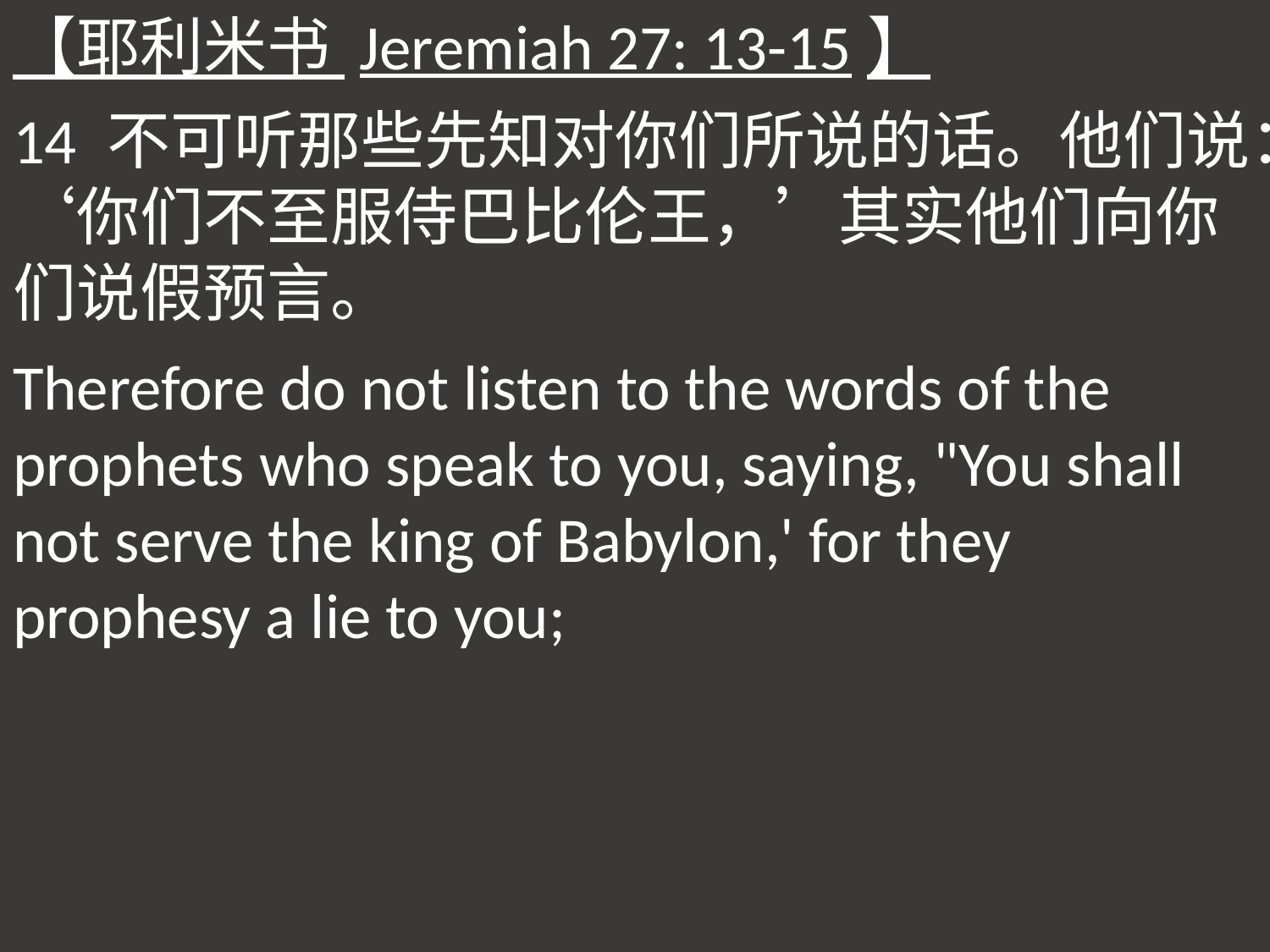

【耶利米书 Jeremiah 27: 13-15】
14 不可听那些先知对你们所说的话。他们说：‘你们不至服侍巴比伦王，’其实他们向你们说假预言。
Therefore do not listen to the words of the prophets who speak to you, saying, "You shall not serve the king of Babylon,' for they prophesy a lie to you;